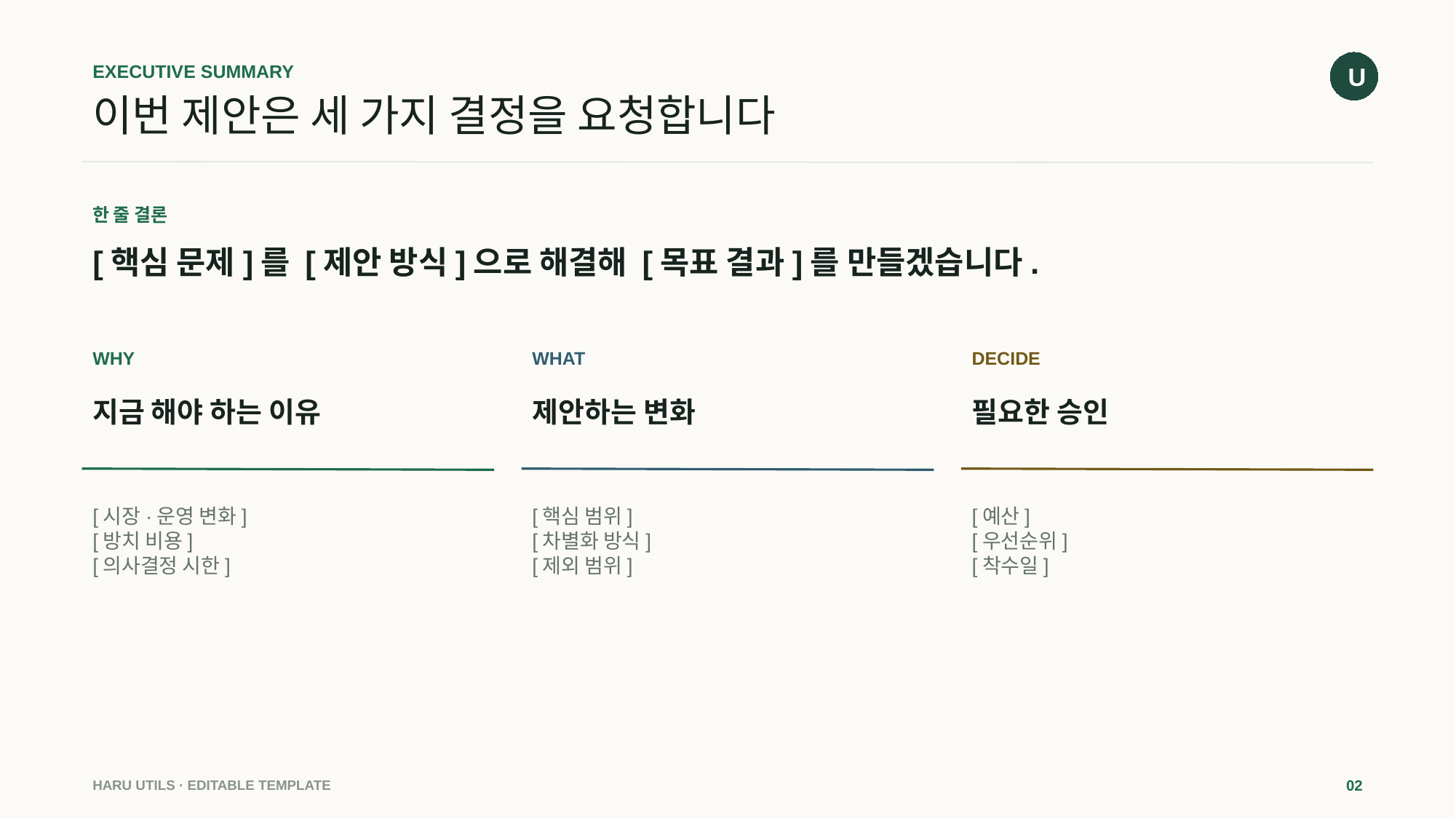

U
EXECUTIVE SUMMARY
# 이번 제안은 세 가지 결정을 요청합니다

한 줄 결론
[핵심 문제]를 [제안 방식]으로 해결해 [목표 결과]를 만들겠습니다.
WHY
WHAT
DECIDE
지금 해야 하는 이유
제안하는 변화
필요한 승인

[시장·운영 변화]
[방치 비용]
[의사결정 시한]
[핵심 범위]
[차별화 방식]
[제외 범위]
[예산]
[우선순위]
[착수일]
HARU UTILS · EDITABLE TEMPLATE
02